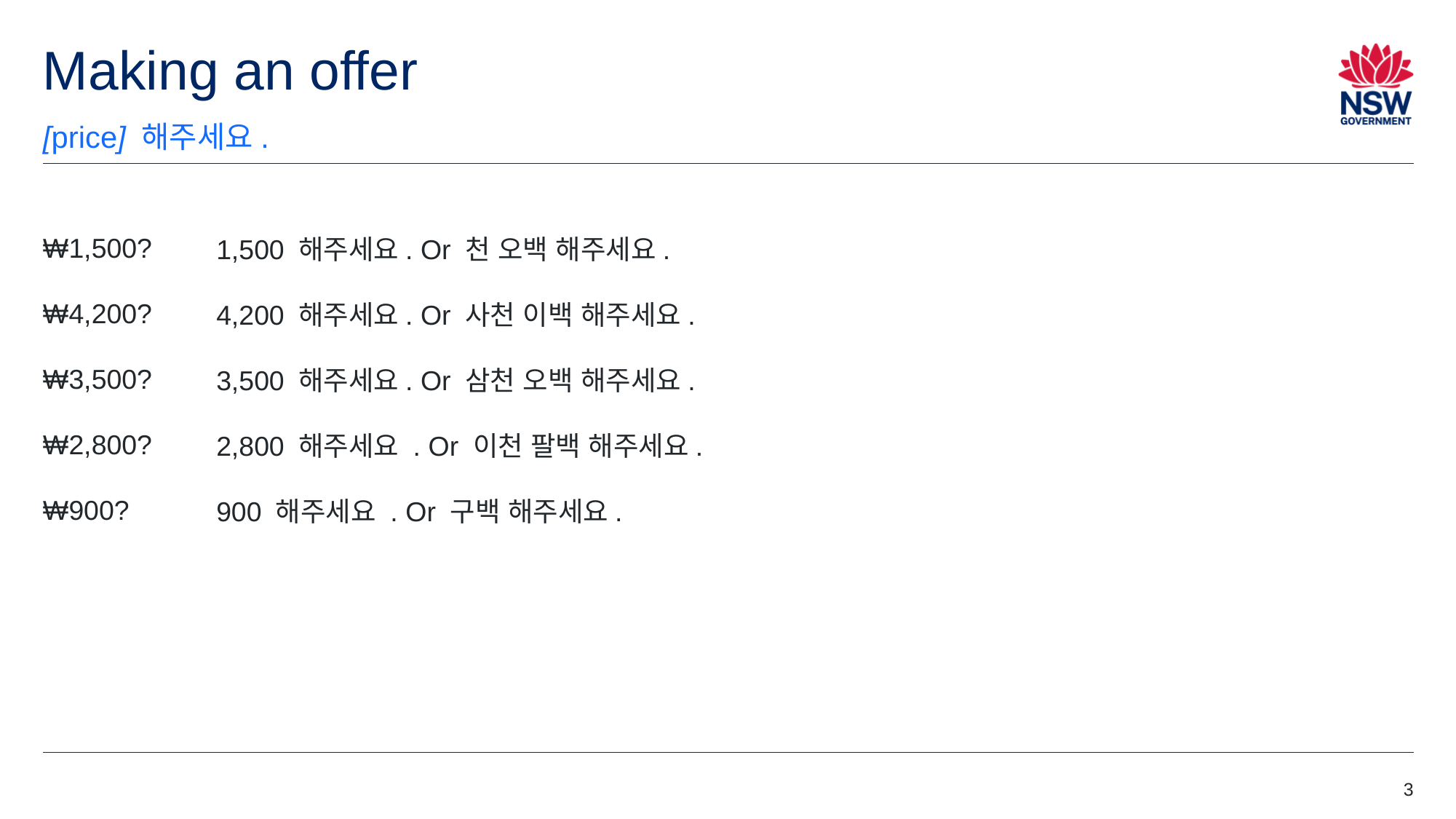

# Making an offer
[price] 해주세요.
1,500 해주세요. Or 천 오백 해주세요.
4,200 해주세요. Or 사천 이백 해주세요.
3,500 해주세요. Or 삼천 오백 해주세요.
2,800 해주세요 . Or 이천 팔백 해주세요.
900 해주세요 . Or 구백 해주세요.
₩1,500?
₩4,200?
₩3,500?
₩2,800?
₩900?

3